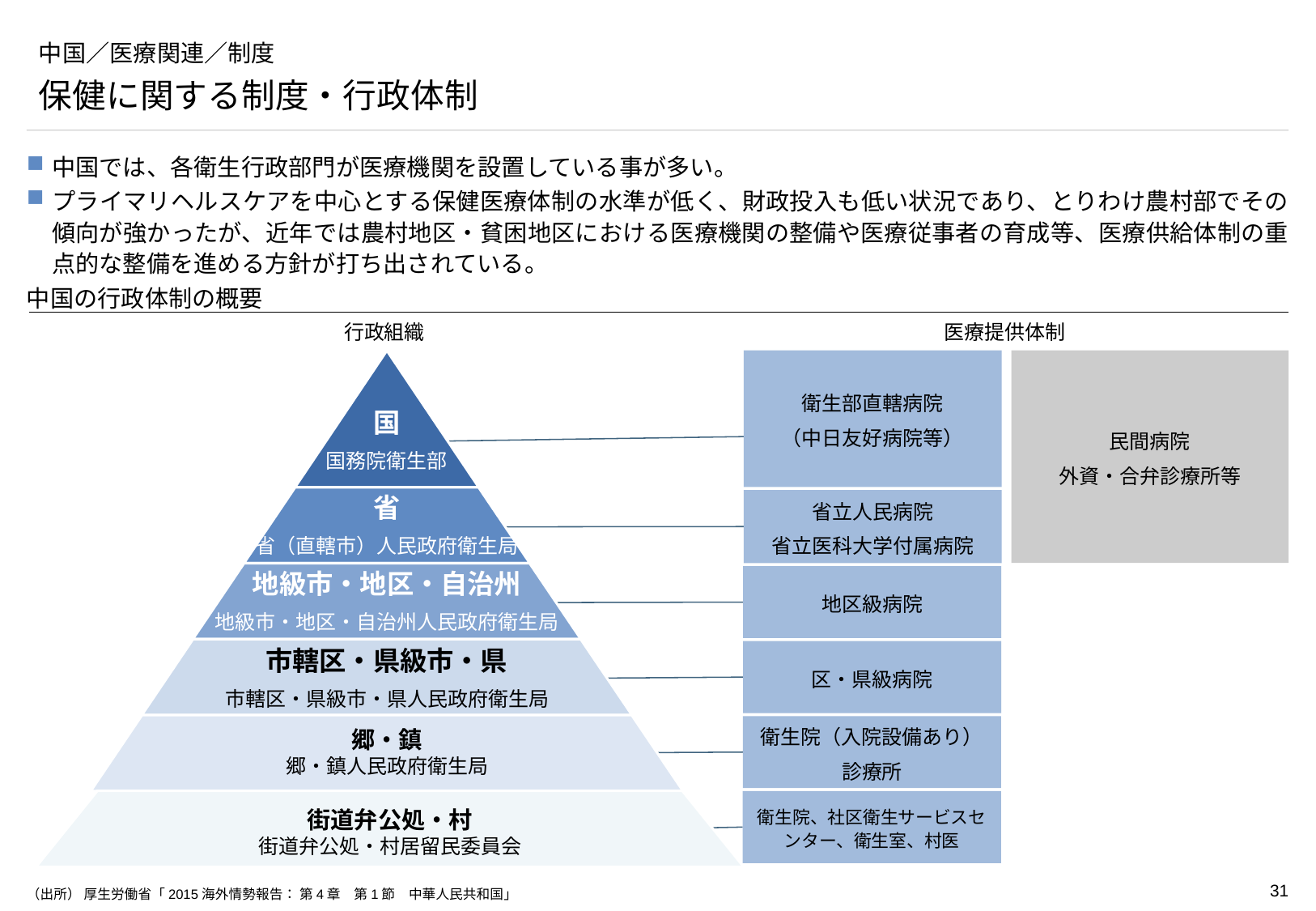

# 中国／医療関連／制度
保健に関する制度・行政体制
中国では、各衛生行政部門が医療機関を設置している事が多い。
プライマリヘルスケアを中心とする保健医療体制の水準が低く、財政投入も低い状況であり、とりわけ農村部でその傾向が強かったが、近年では農村地区・貧困地区における医療機関の整備や医療従事者の育成等、医療供給体制の重点的な整備を進める方針が打ち出されている。
中国の行政体制の概要
行政組織
医療提供体制
民間病院
外資・合弁診療所等
衛生部直轄病院
（中日友好病院等）
省立人民病院
省立医科大学付属病院
地区級病院
区・県級病院
衛生院（入院設備あり）
診療所
衛生院、社区衛生サービスセンター、衛生室、村医

国
国務院衛生部

省
省（直轄市）人民政府衛生局

地級市・地区・自治州
地級市・地区・自治州人民政府衛生局

市轄区・県級市・県

市轄区・県級市・県人民政府衛生局

郷・鎮
郷・鎮人民政府衛生局

街道弁公処・村
街道弁公処・村居留民委員会
（出所） 厚生労働省「2015海外情勢報告： 第4章　第1節　中華人民共和国」